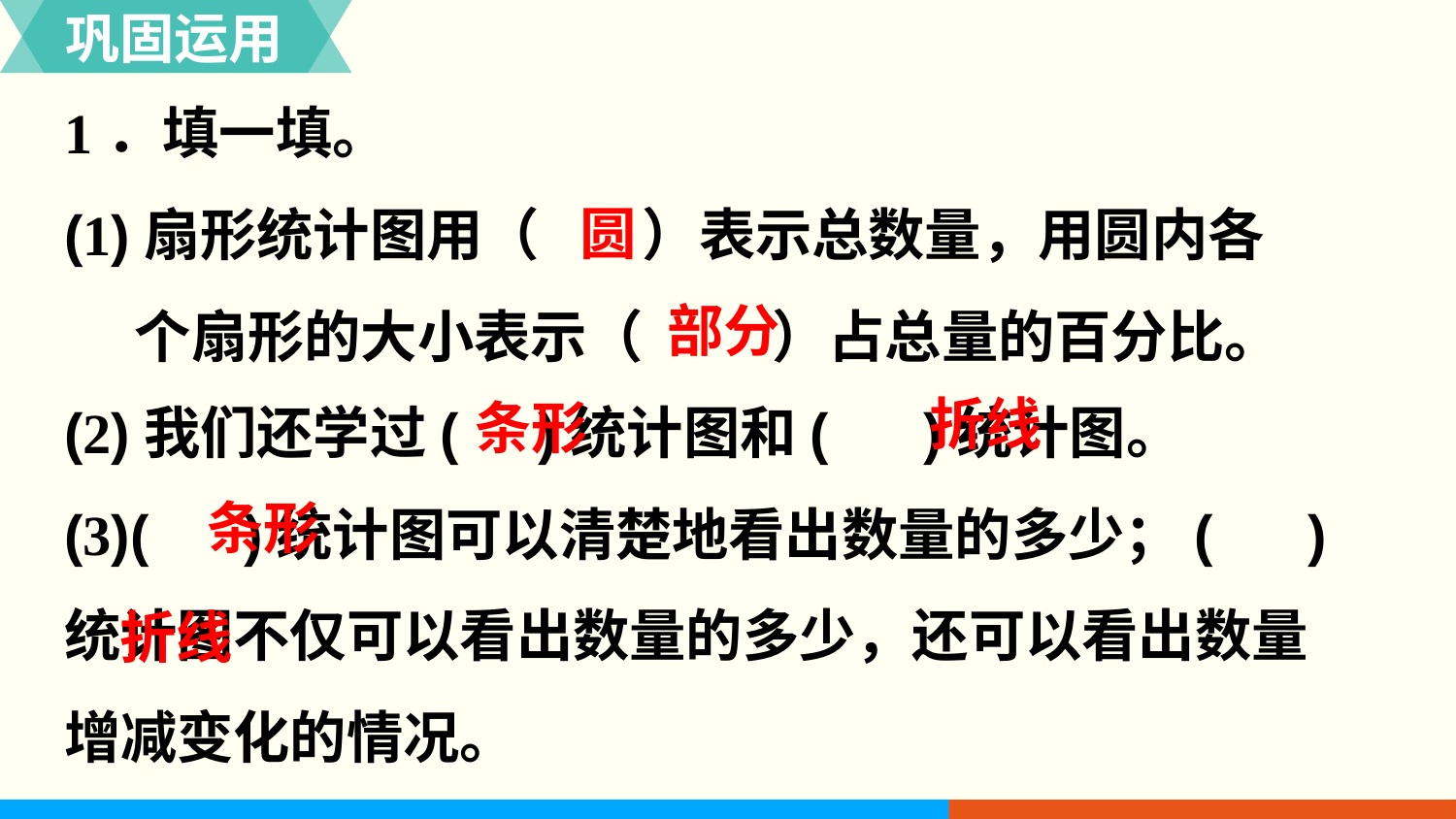

巩固运用

1．填一填。
(1)扇形统计图用（        ）表示总数量，用圆内各个扇形的大小表示（          ）占总量的百分比。

圆
部分
(2)我们还学过(     )统计图和(      )统计图。
(3)(      )统计图可以清楚地看出数量的多少；(      )统计图不仅可以看出数量的多少，还可以看出数量增减变化的情况。
折线
条形
条形
折线